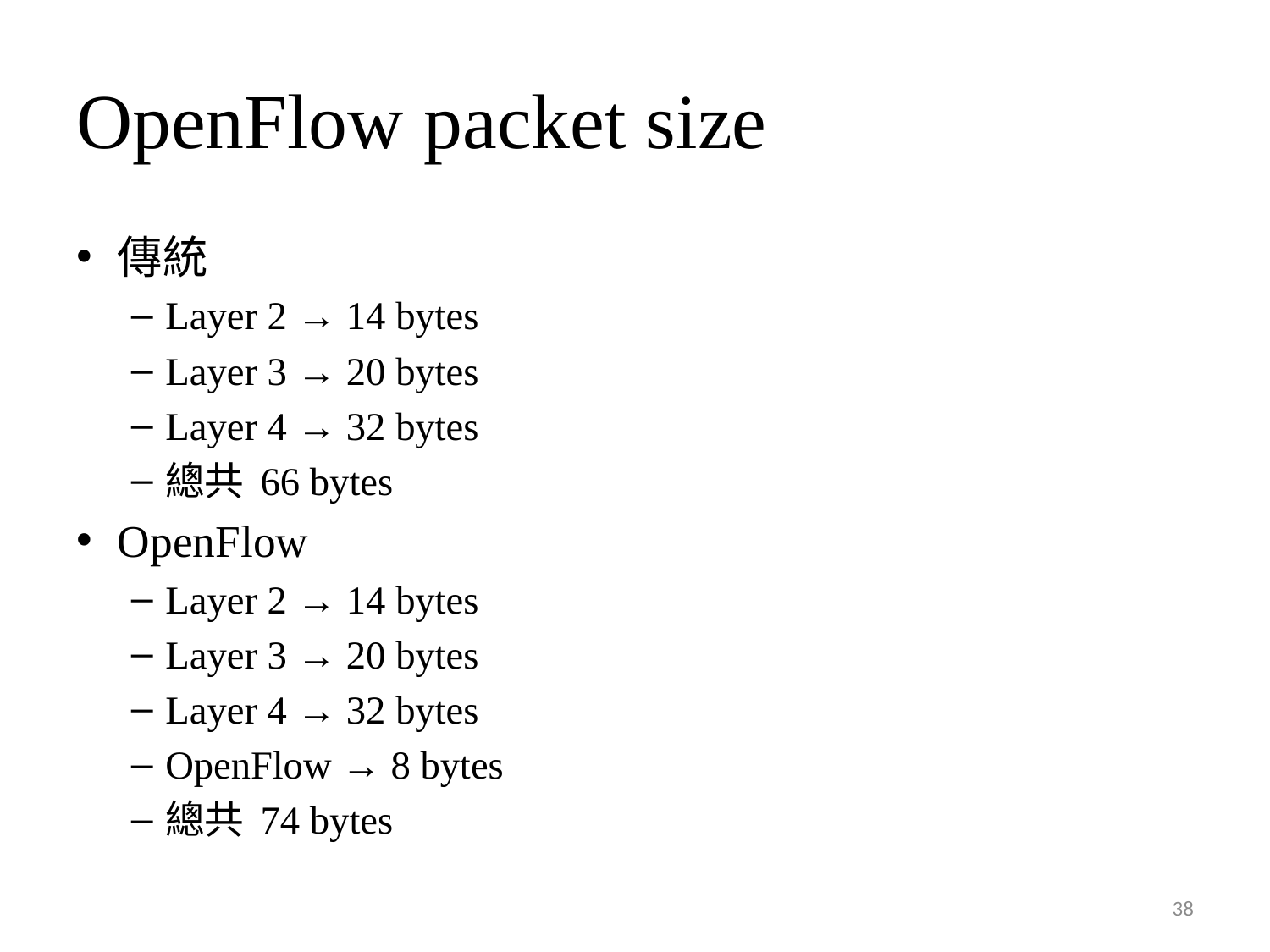

# OpenFlow packet size
傳統
Layer 2 → 14 bytes
Layer 3 → 20 bytes
Layer 4 → 32 bytes
總共 66 bytes
OpenFlow
Layer 2 → 14 bytes
Layer 3 → 20 bytes
Layer 4 → 32 bytes
OpenFlow → 8 bytes
總共 74 bytes
38